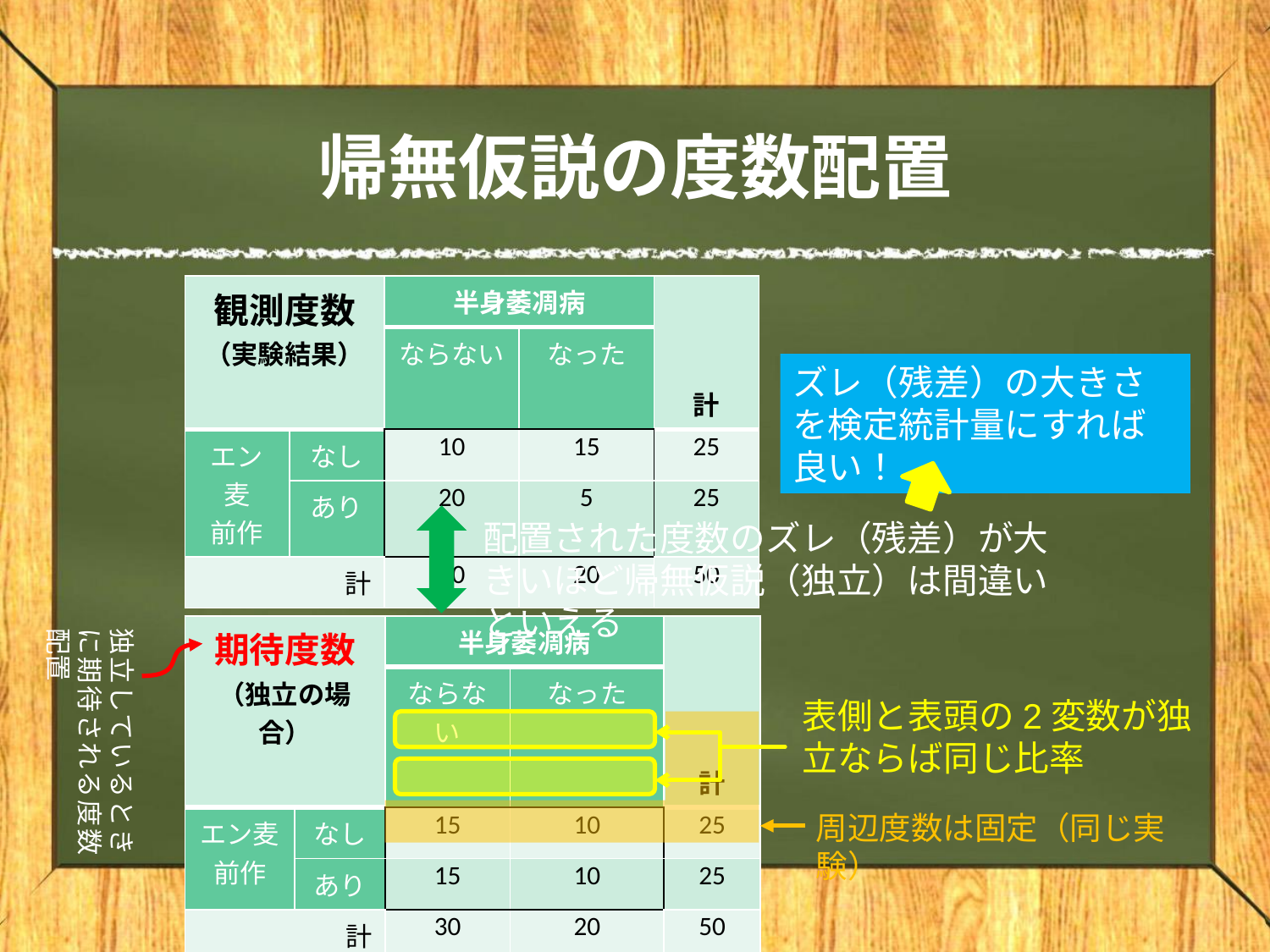

# 帰無仮説の度数配置
| 観測度数 （実験結果） |  | 半身萎凋病 |  | 計 |
| --- | --- | --- | --- | --- |
|  |  | ならない | なった |  |
| エン麦 前作 | なし | 10 | 15 | 25 |
|  | あり | 20 | 5 | 25 |
| 計 |  | 30 | 20 | 50 |
ズレ（残差）の大きさを検定統計量にすれば良い！

配置された度数のズレ（残差）が大きいほど帰無仮説（独立）は間違いといえる

独立しているときに期待される度数配置
| 期待度数 （独立の場合） |  | 半身萎凋病 |  | 計 |
| --- | --- | --- | --- | --- |
|  |  | ならない | なった |  |
| エン麦 前作 | なし | 15 | 10 | 25 |
|  | あり | 15 | 10 | 25 |
| 計 |  | 30 | 20 | 50 |
表側と表頭の2変数が独立ならば同じ比率

周辺度数は固定（同じ実験）